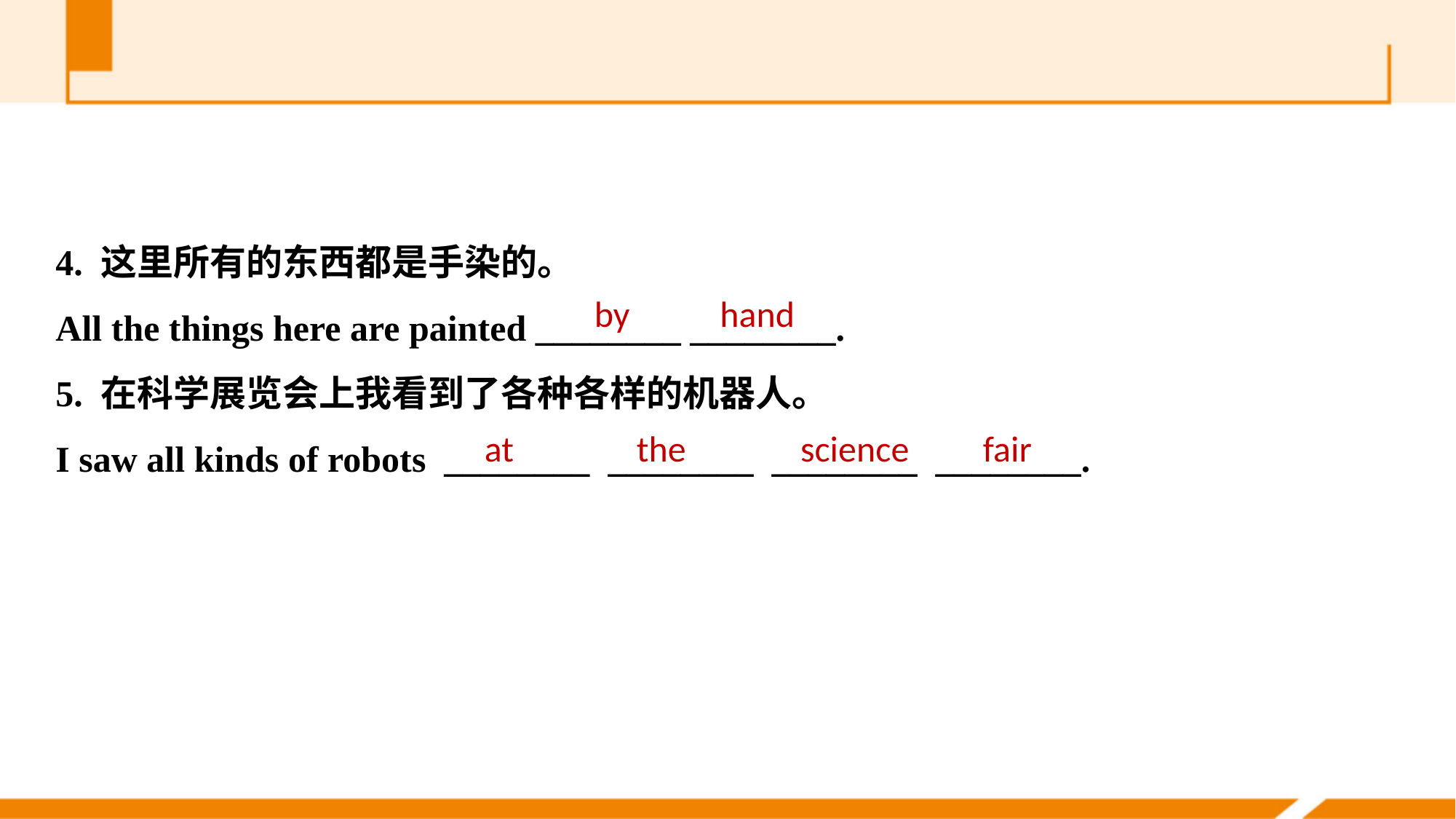

4. 这里所有的东西都是手染的。
All the things here are painted ________ ________.
5. 在科学展览会上我看到了各种各样的机器人。
I saw all kinds of robots  ________  ________  ________  ________.
by           hand
at               the              science         fair